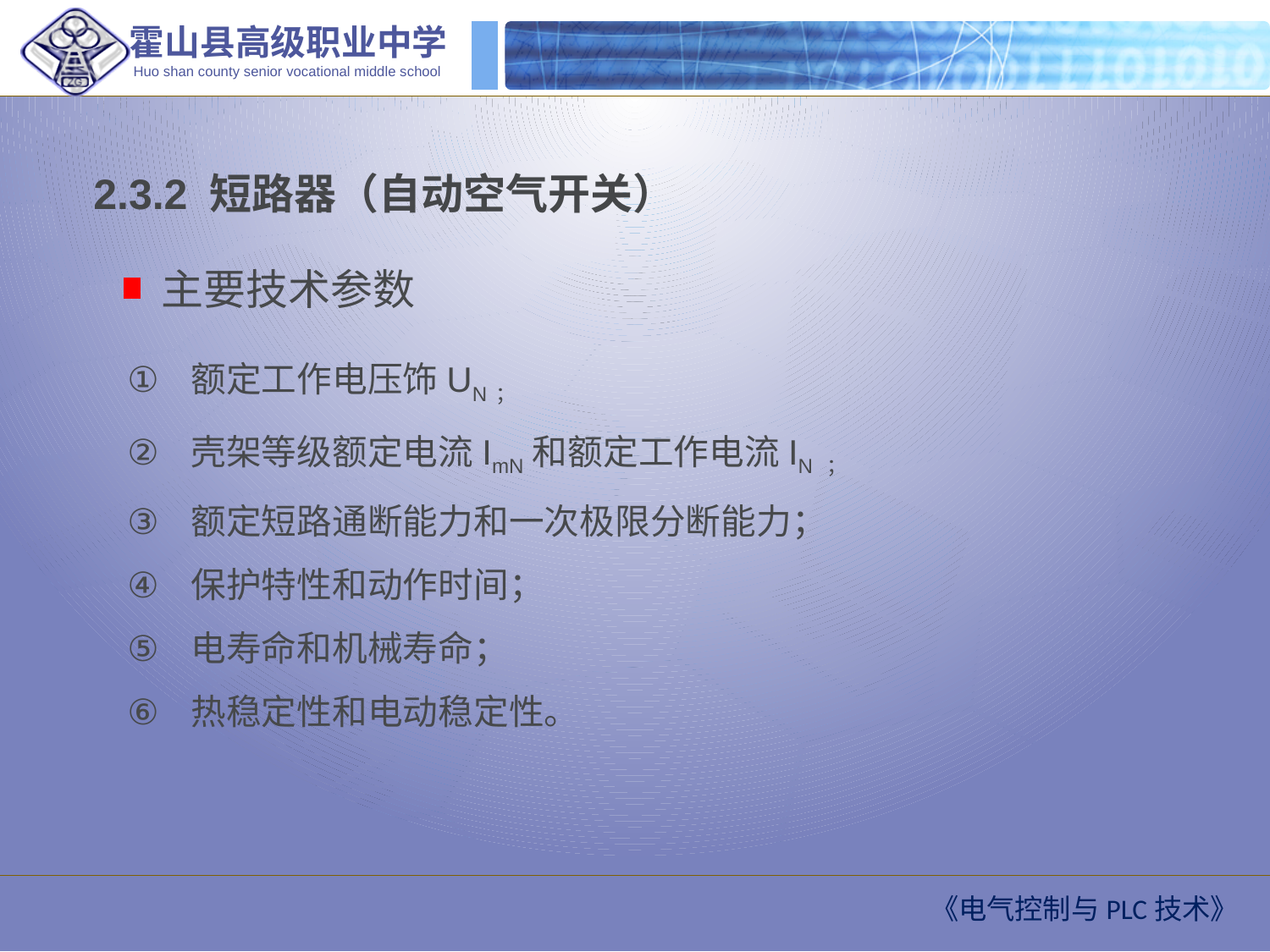

2.3.2 短路器（自动空气开关）
主要技术参数

额定工作电压饰UN；
壳架等级额定电流ImN和额定工作电流IN ；
额定短路通断能力和一次极限分断能力；
保护特性和动作时间；
电寿命和机械寿命；
热稳定性和电动稳定性。